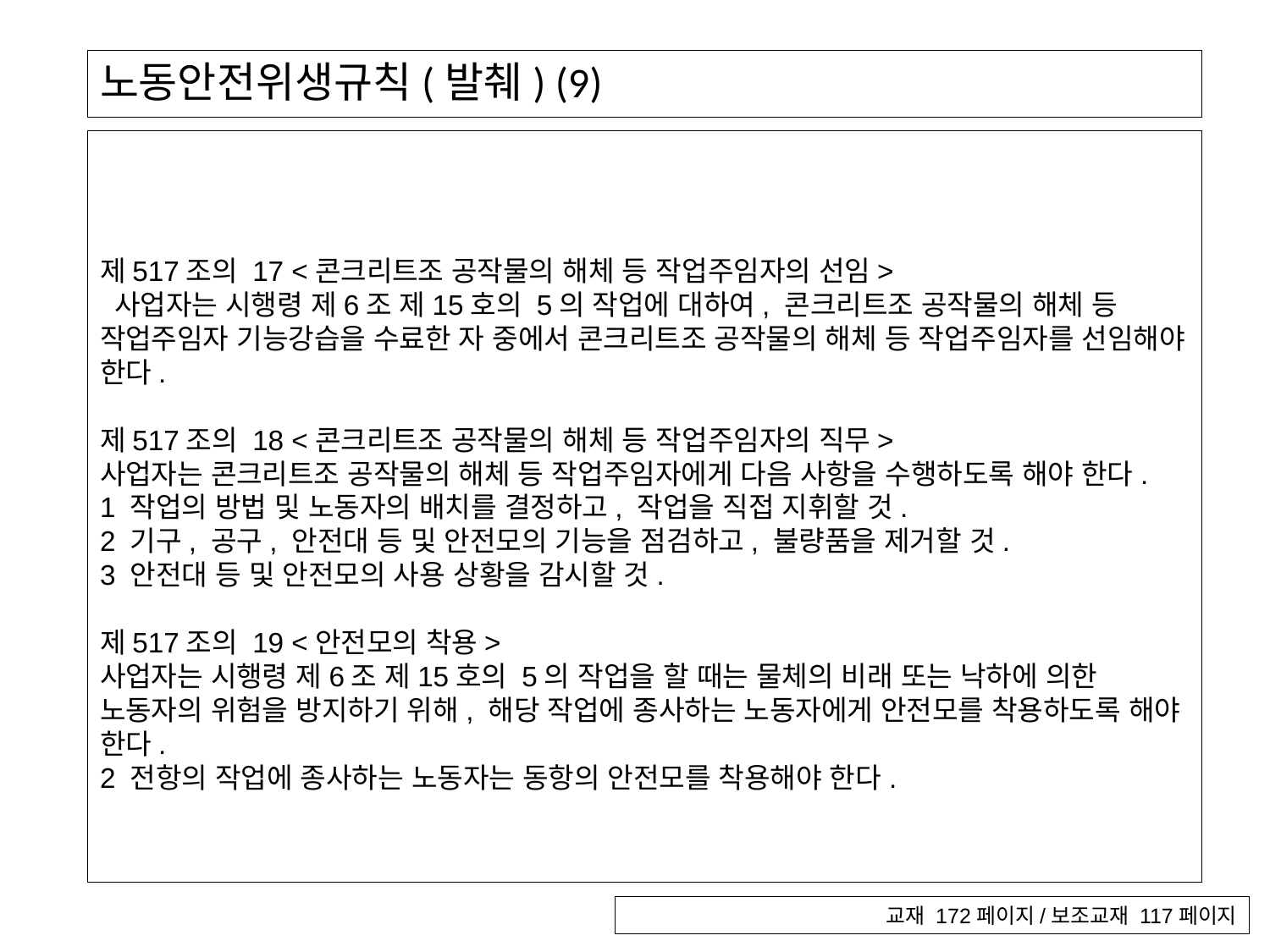

# 노동안전위생규칙(발췌) (9)

제517조의 17 <콘크리트조 공작물의 해체 등 작업주임자의 선임>
 사업자는 시행령 제6조 제15호의 5의 작업에 대하여, 콘크리트조 공작물의 해체 등 작업주임자 기능강습을 수료한 자 중에서 콘크리트조 공작물의 해체 등 작업주임자를 선임해야 한다.

제517조의 18 <콘크리트조 공작물의 해체 등 작업주임자의 직무>
사업자는 콘크리트조 공작물의 해체 등 작업주임자에게 다음 사항을 수행하도록 해야 한다.
1 작업의 방법 및 노동자의 배치를 결정하고, 작업을 직접 지휘할 것.
2 기구, 공구, 안전대 등 및 안전모의 기능을 점검하고, 불량품을 제거할 것.
3 안전대 등 및 안전모의 사용 상황을 감시할 것.

제517조의 19 <안전모의 착용>
사업자는 시행령 제6조 제15호의 5의 작업을 할 때는 물체의 비래 또는 낙하에 의한 노동자의 위험을 방지하기 위해, 해당 작업에 종사하는 노동자에게 안전모를 착용하도록 해야 한다.
2 전항의 작업에 종사하는 노동자는 동항의 안전모를 착용해야 한다.
교재 172페이지/보조교재 117페이지